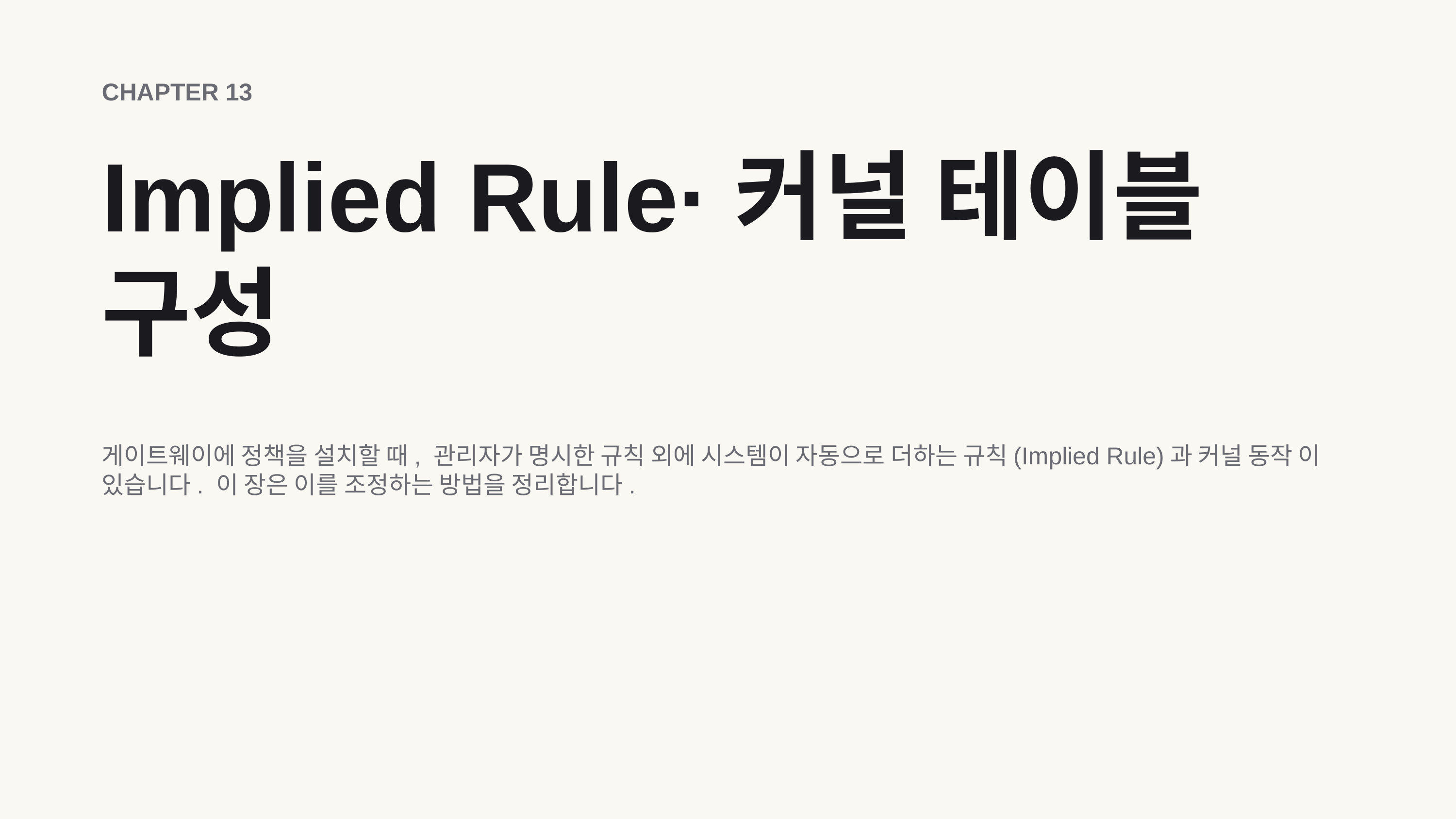

CHAPTER 13
Implied Rule·커널 테이블 구성
게이트웨이에 정책을 설치할 때, 관리자가 명시한 규칙 외에 시스템이 자동으로 더하는 규칙(Implied Rule)과 커널 동작 이 있습니다. 이 장은 이를 조정하는 방법을 정리합니다.